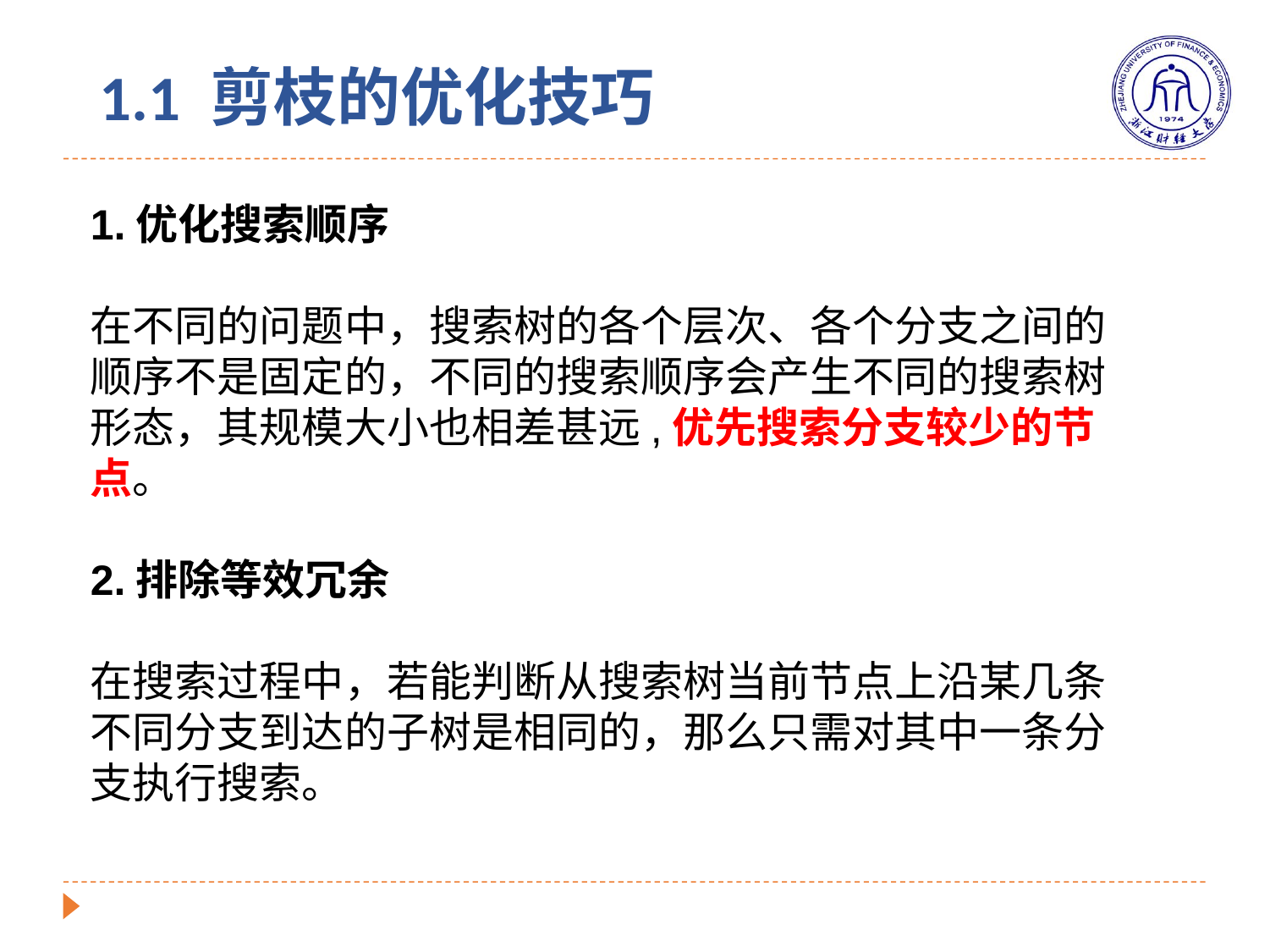

# 1.1 剪枝的优化技巧
1.优化搜索顺序

在不同的问题中，搜索树的各个层次、各个分支之间的顺序不是固定的，不同的搜索顺序会产生不同的搜索树形态，其规模大小也相差甚远,优先搜索分支较少的节点。

2.排除等效冗余

在搜索过程中，若能判断从搜索树当前节点上沿某几条不同分支到达的子树是相同的，那么只需对其中一条分支执行搜索。

5